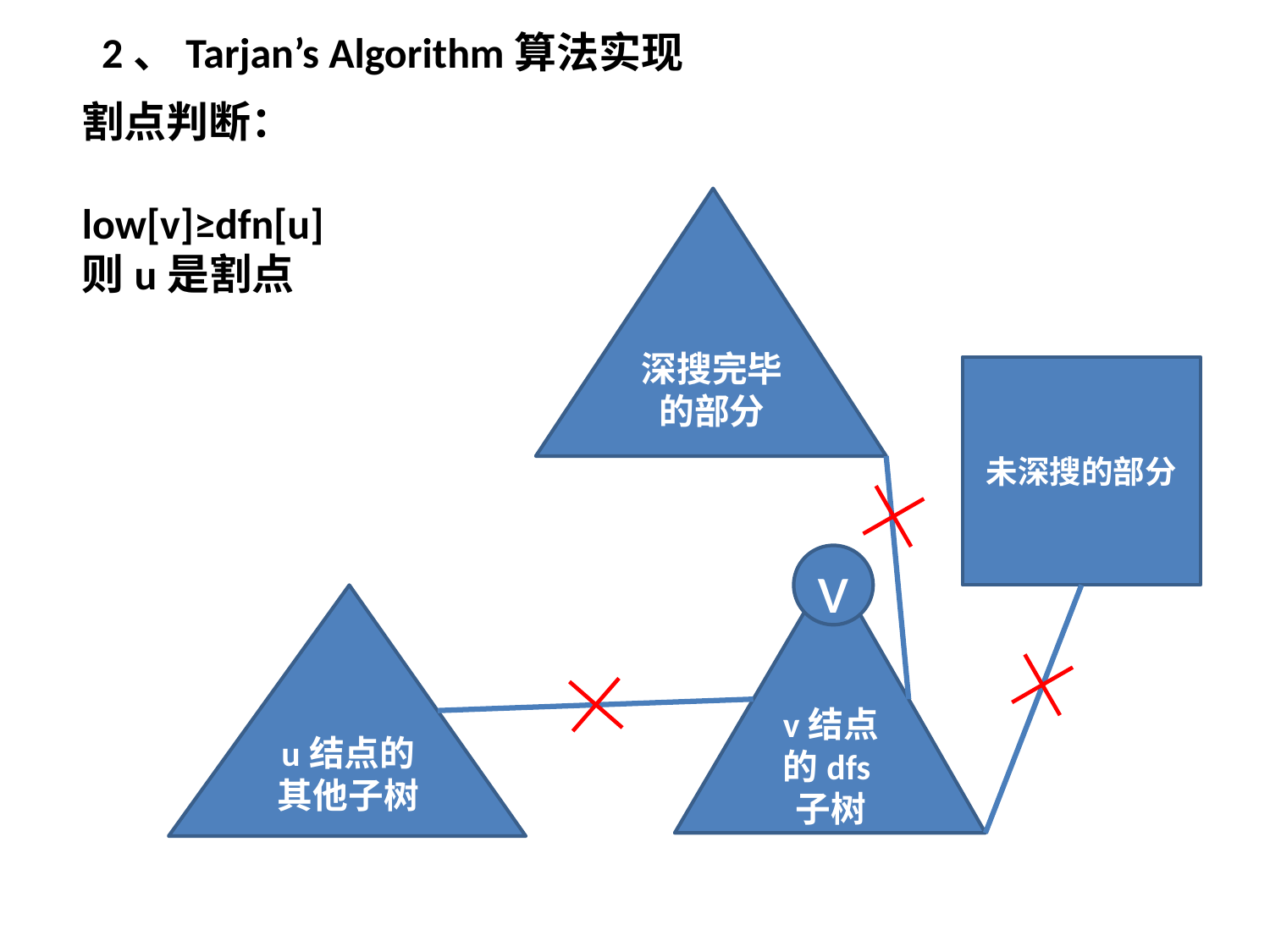

2、Tarjan’s Algorithm算法实现
割点判断：

low[v]≥dfn[u]
则u是割点
深搜完毕的部分
未深搜的部分
v
v结点的dfs子树
u结点的其他子树